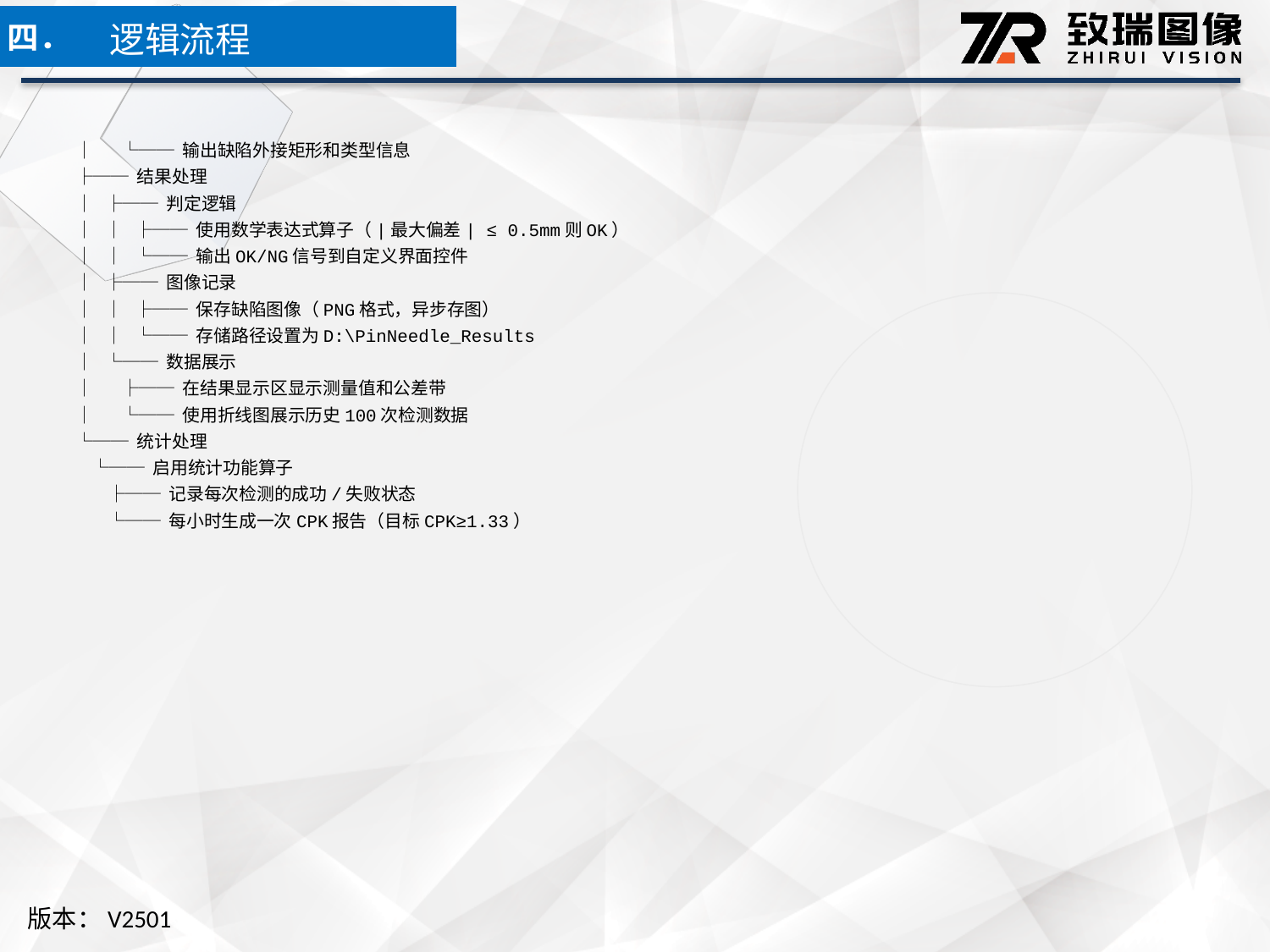

逻辑流程
四．

│       └── 输出缺陷外接矩形和类型信息
├── 结果处理
│   ├── 判定逻辑
│   │   ├── 使用数学表达式算子（|最大偏差| ≤ 0.5mm则OK）
│   │   └── 输出OK/NG信号到自定义界面控件
│   ├── 图像记录
│   │   ├── 保存缺陷图像（PNG格式，异步存图）
│   │   └── 存储路径设置为D:\PinNeedle_Results
│   └── 数据展示
│       ├── 在结果显示区显示测量值和公差带
│       └── 使用折线图展示历史100次检测数据
└── 统计处理
    └── 启用统计功能算子
        ├── 记录每次检测的成功/失败状态
        └── 每小时生成一次CPK报告（目标CPK≥1.33）